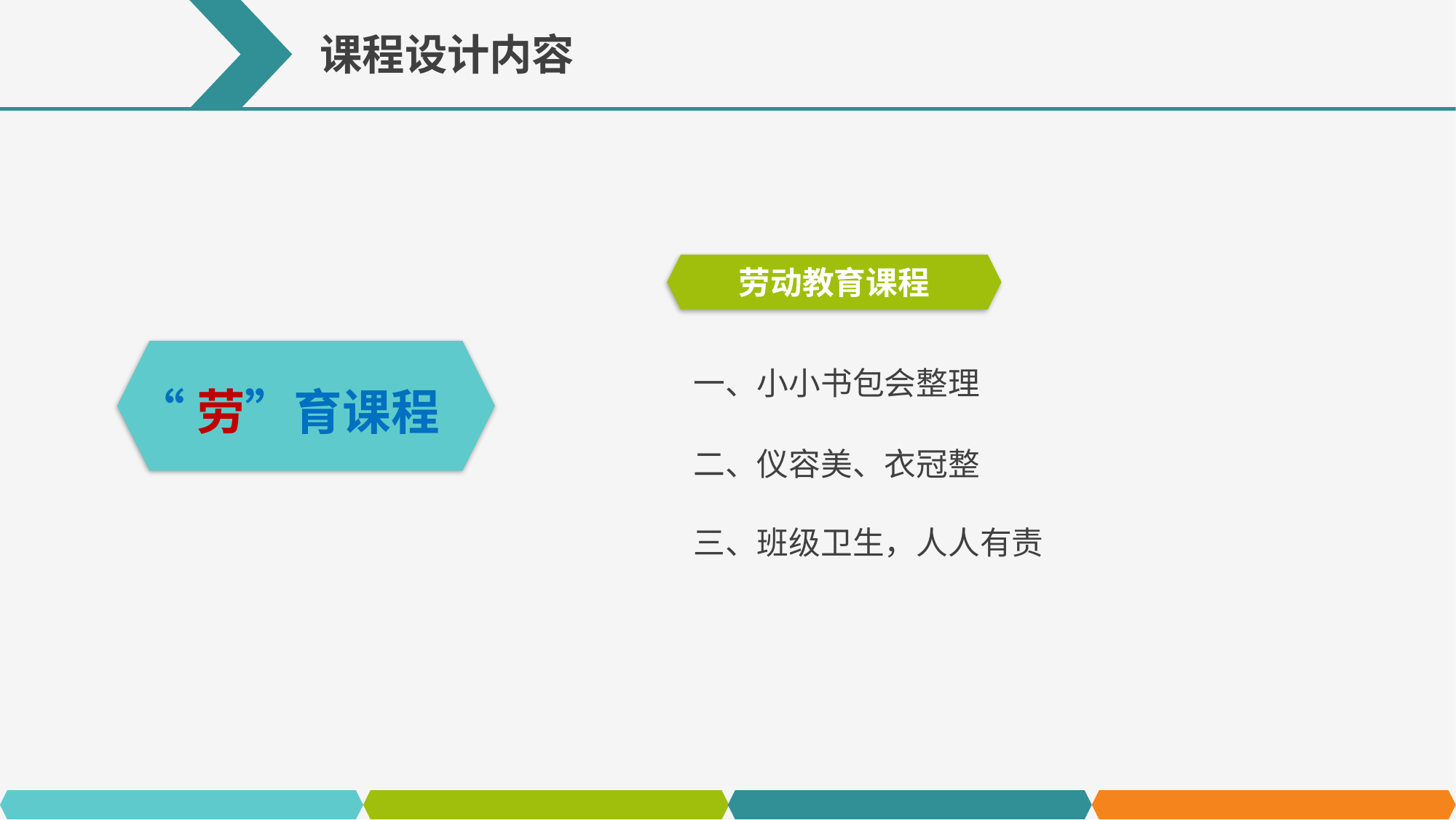

课程设计内容
劳动教育课程

一、小小书包会整理
“劳”育课程
二、仪容美、衣冠整
三、班级卫生，人人有责